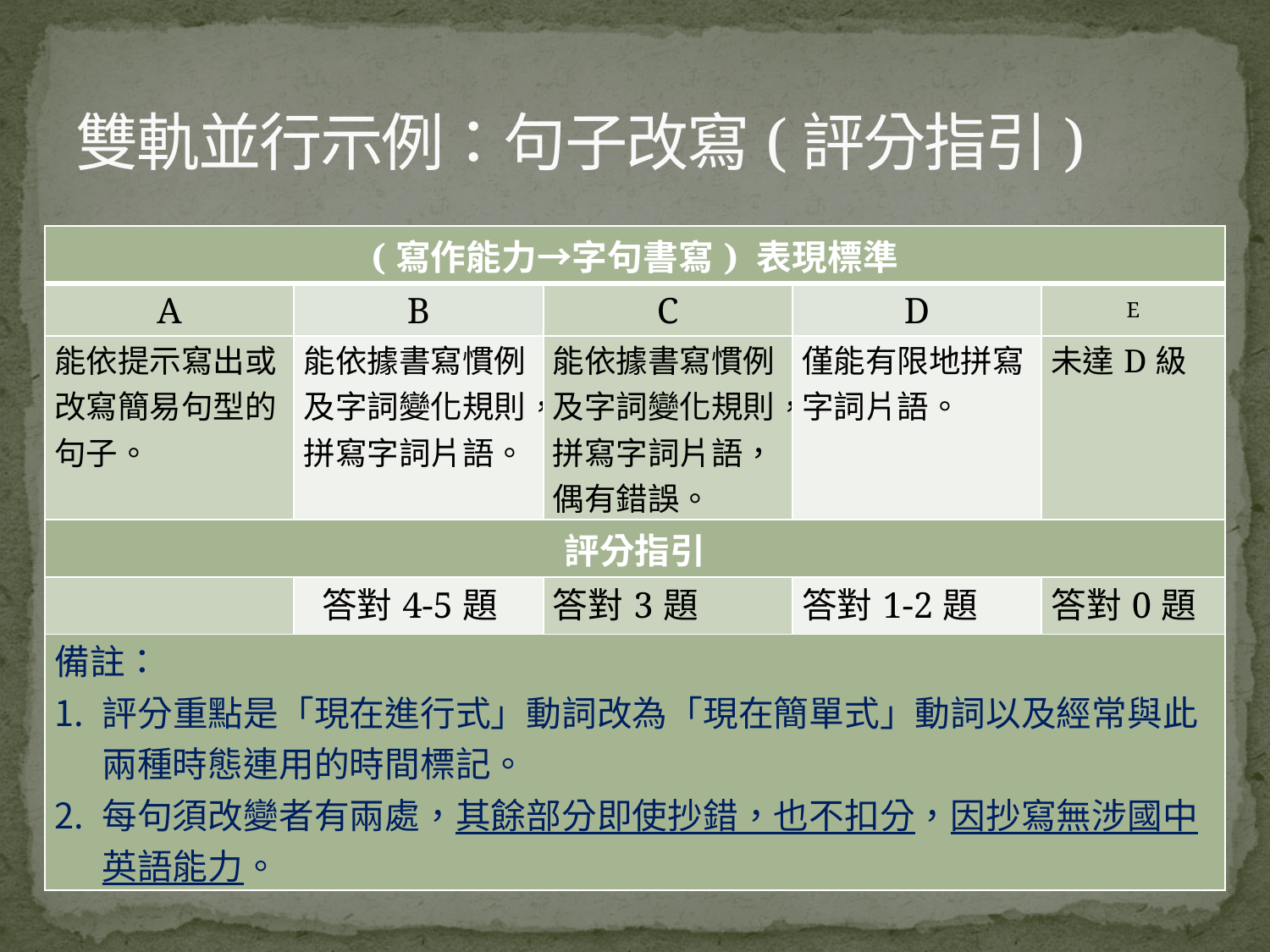

# 雙軌並行示例：句子改寫(評分指引)
| (寫作能力→字句書寫) 表現標準 |  |  |  |  |
| --- | --- | --- | --- | --- |
| A | B | C | D | E |
| 能依提示寫出或改寫簡易句型的句子。 | 能依據書寫慣例及字詞變化規則，拼寫字詞片語。 | 能依據書寫慣例及字詞變化規則，拼寫字詞片語，偶有錯誤。 | 僅能有限地拼寫字詞片語。 | 未達D級 |
| 評分指引 |  |  |  |  |
|  | 答對4-5題 | 答對3題 | 答對1-2題 | 答對0題 |
| 備註： 評分重點是「現在進行式」動詞改為「現在簡單式」動詞以及經常與此兩種時態連用的時間標記。 每句須改變者有兩處，其餘部分即使抄錯，也不扣分，因抄寫無涉國中英語能力。 |  |  |  |  |